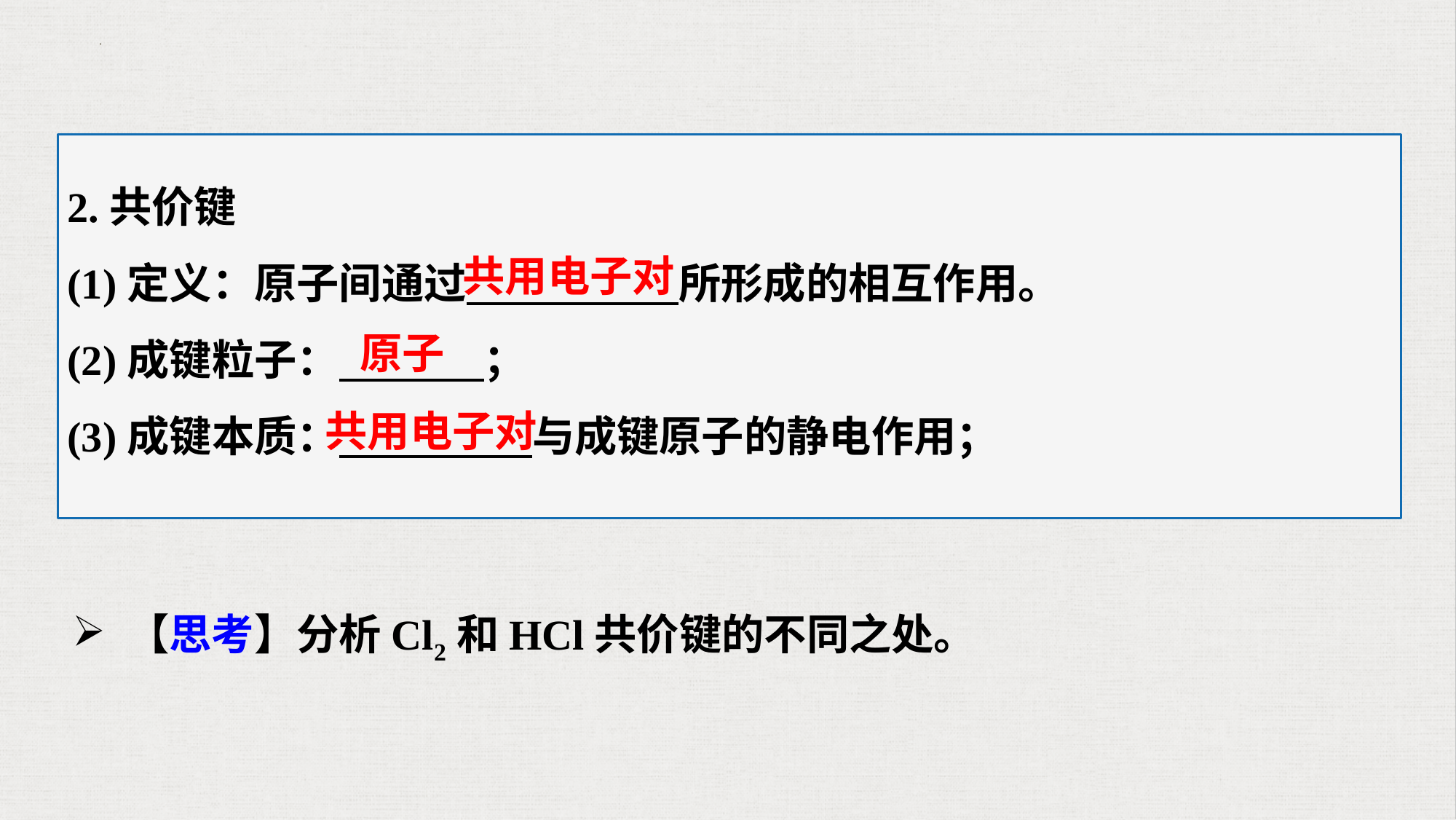

2.共价键
(1)定义：原子间通过                      所形成的相互作用。
(2)成键粒子：               ；
(3)成键本质：                    与成键原子的静电作用；

共用电子对
原子
共用电子对
【思考】分析Cl2和HCl共价键的不同之处。